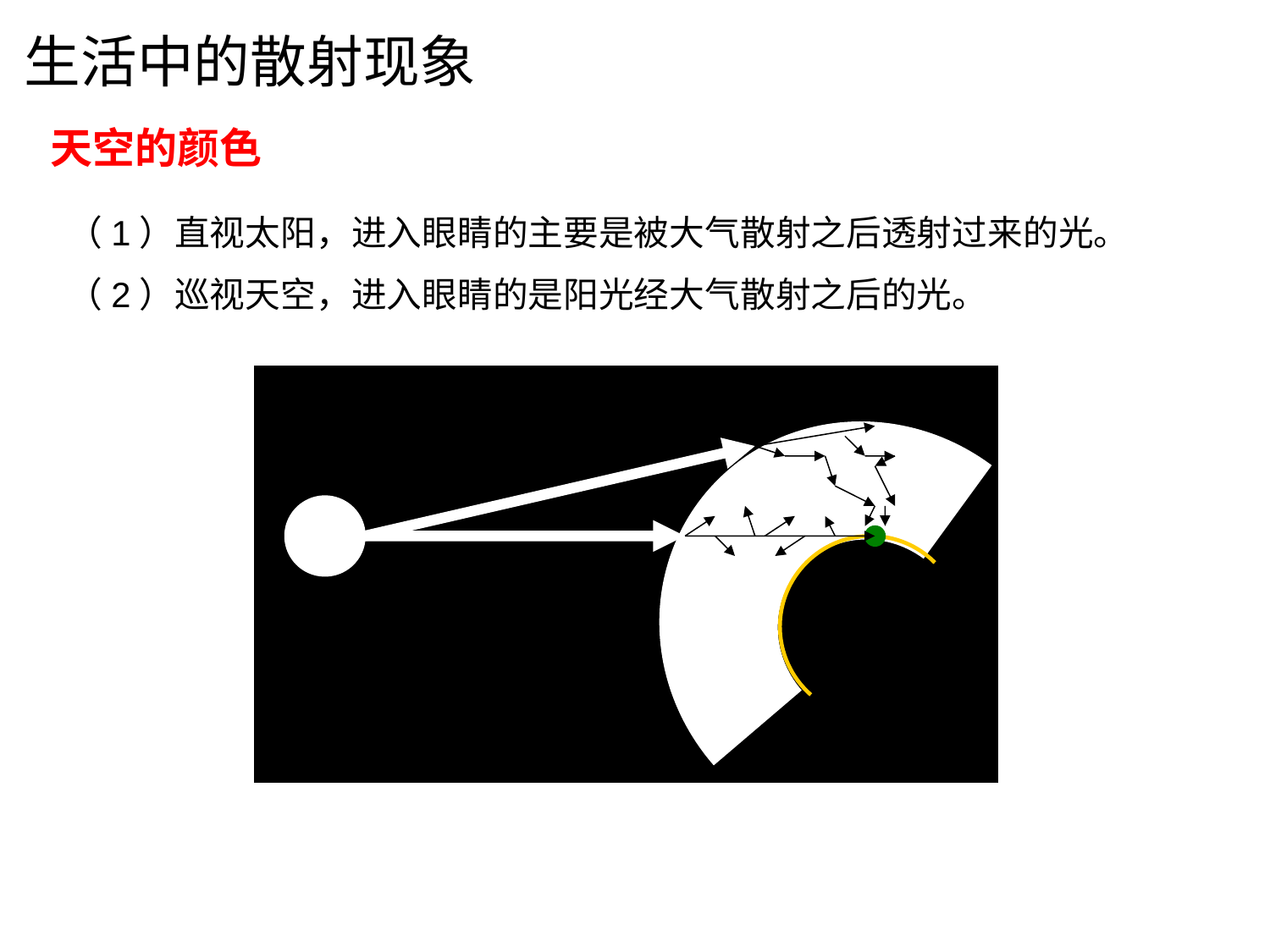

# 生活中的散射现象
天空的颜色
（1）直视太阳，进入眼睛的主要是被大气散射之后透射过来的光。
（2）巡视天空，进入眼睛的是阳光经大气散射之后的光。